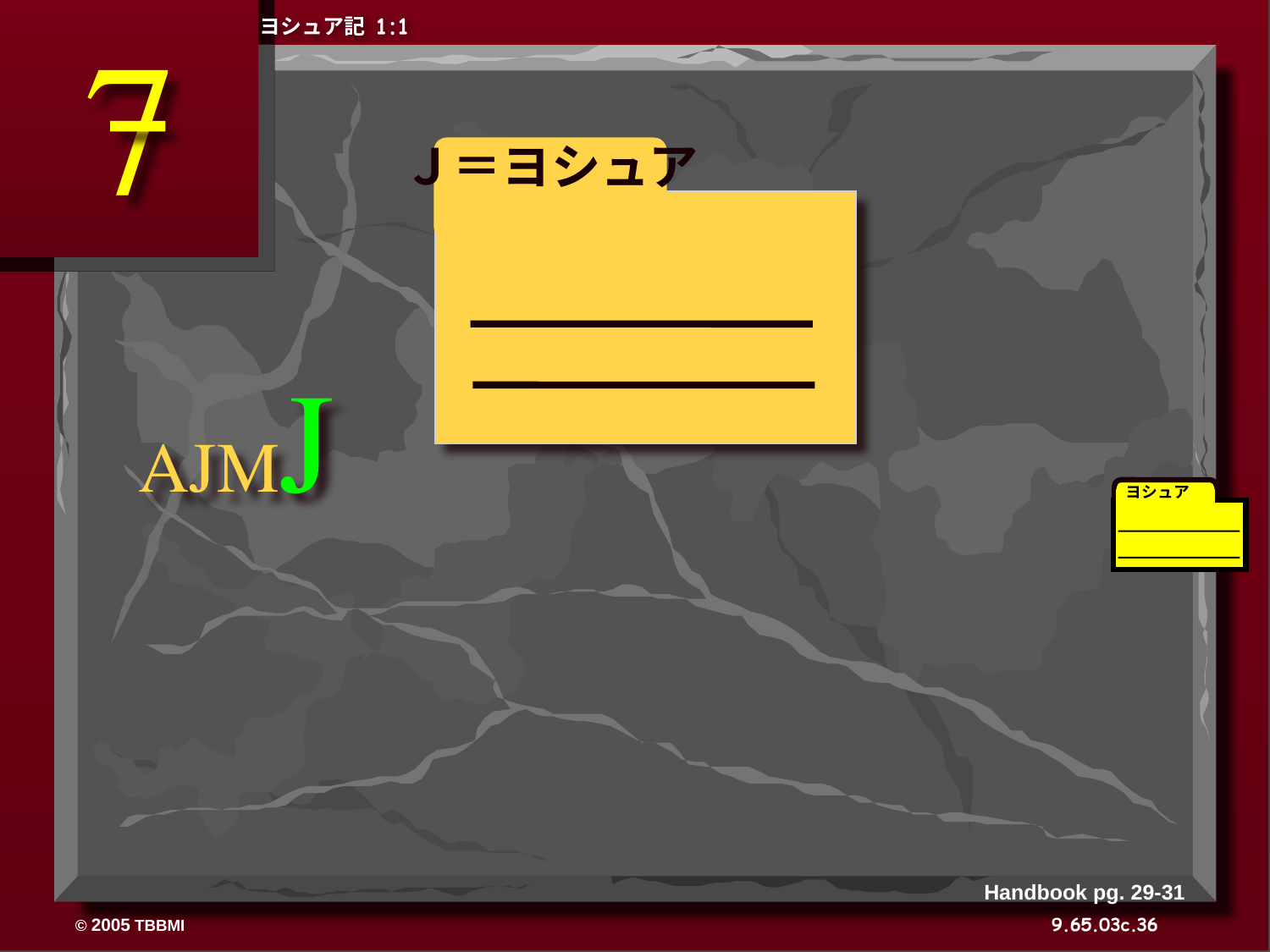

7

ヨシュア記 1:1

Ｊ＝ヨシュア

AJMJ

ヨシュア

Handbook pg. 29-31
36